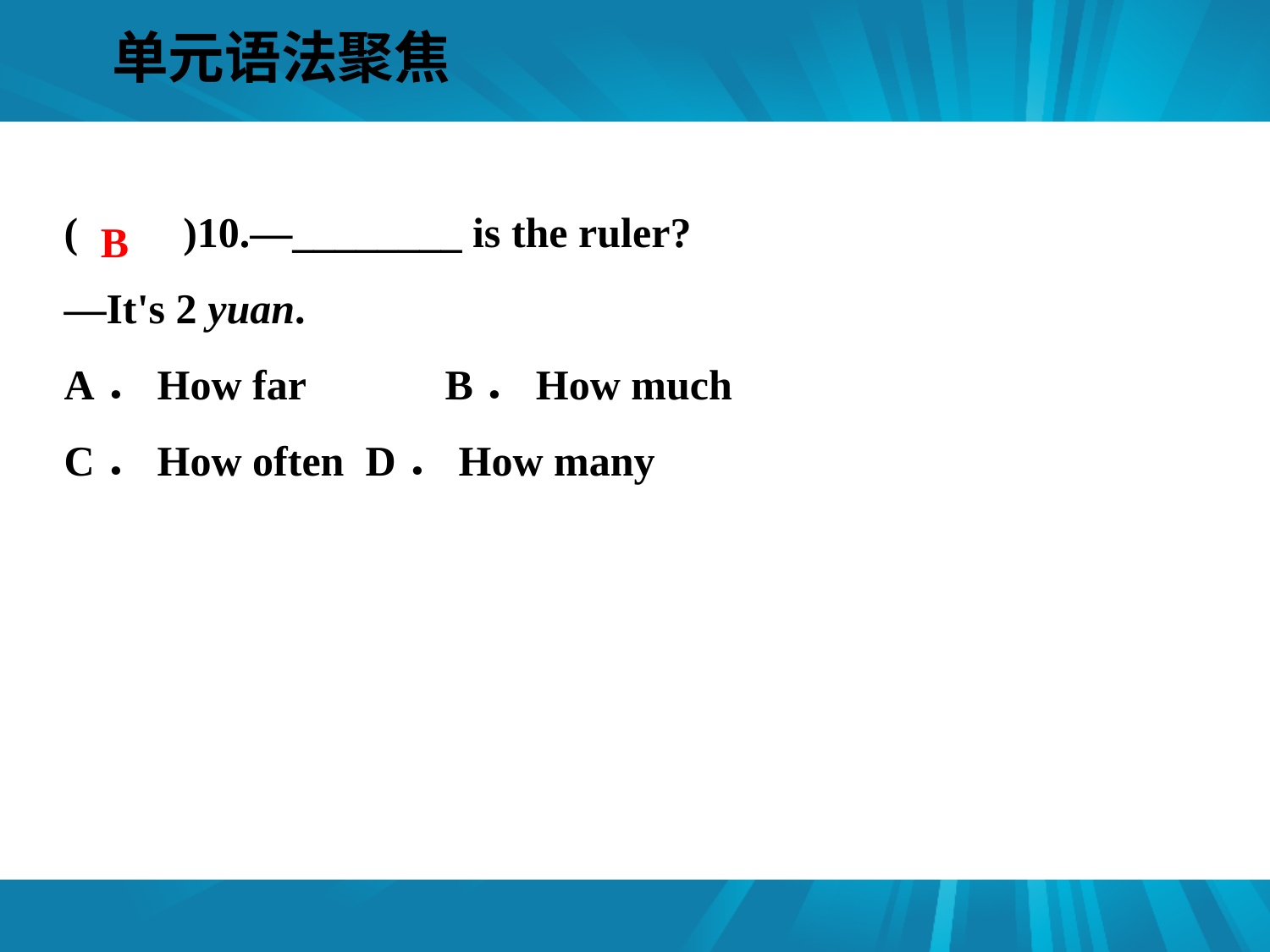

单元语法聚焦
#
(　　)10.—________ is the ruler?
—It's 2 yuan.
A．How far  	B．How much
C．How often  D．How many
B